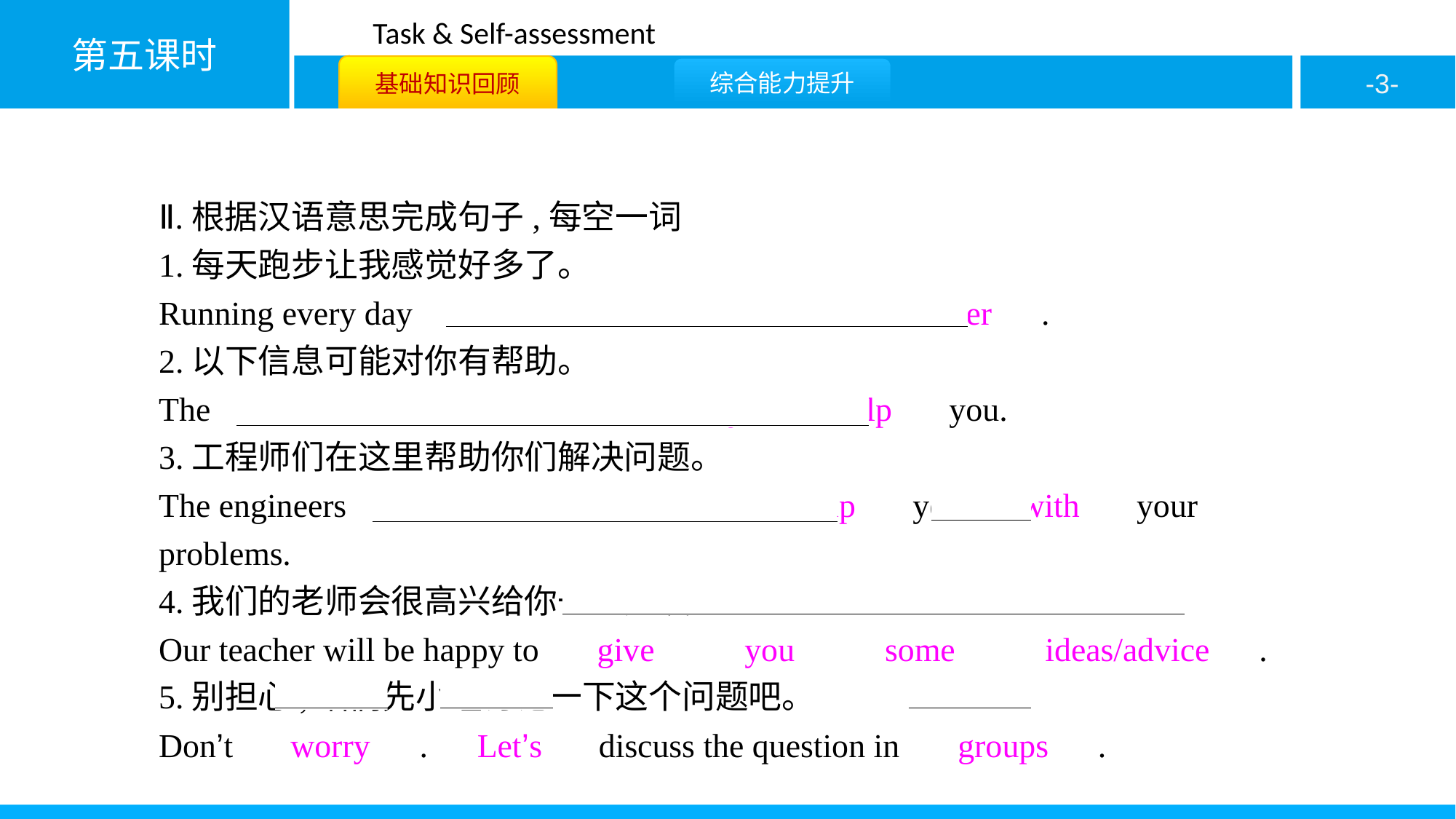

Ⅱ.根据汉语意思完成句子,每空一词
1.每天跑步让我感觉好多了。
Running every day 　makes　 　me　 　feel　 　better　.
2.以下信息可能对你有帮助。
The 　information　 　below　 　may　 　help　 you.
3.工程师们在这里帮助你们解决问题。
The engineers 　are　 　here　 　to　 　help　 you 　with　 your problems.
4.我们的老师会很高兴给你一些建议。
Our teacher will be happy to 　give　 　you　 　some　 　ideas/advice　.
5.别担心,咱们先小组讨论一下这个问题吧。
Don’t 　worry　.　Let’s　 discuss the question in 　groups　.